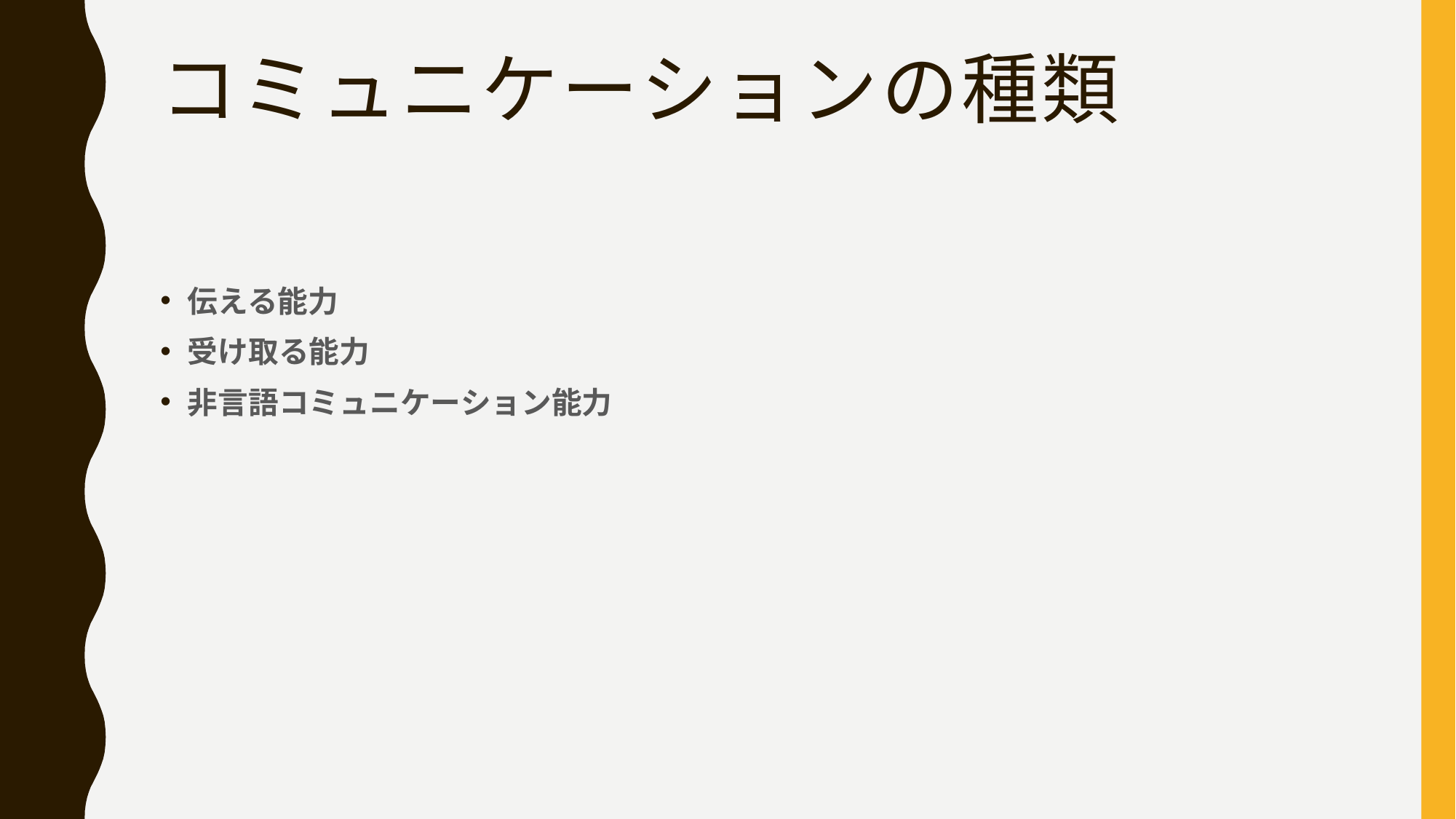

# コミュニケーションの種類
伝える能力
受け取る能力
非言語コミュニケーション能力